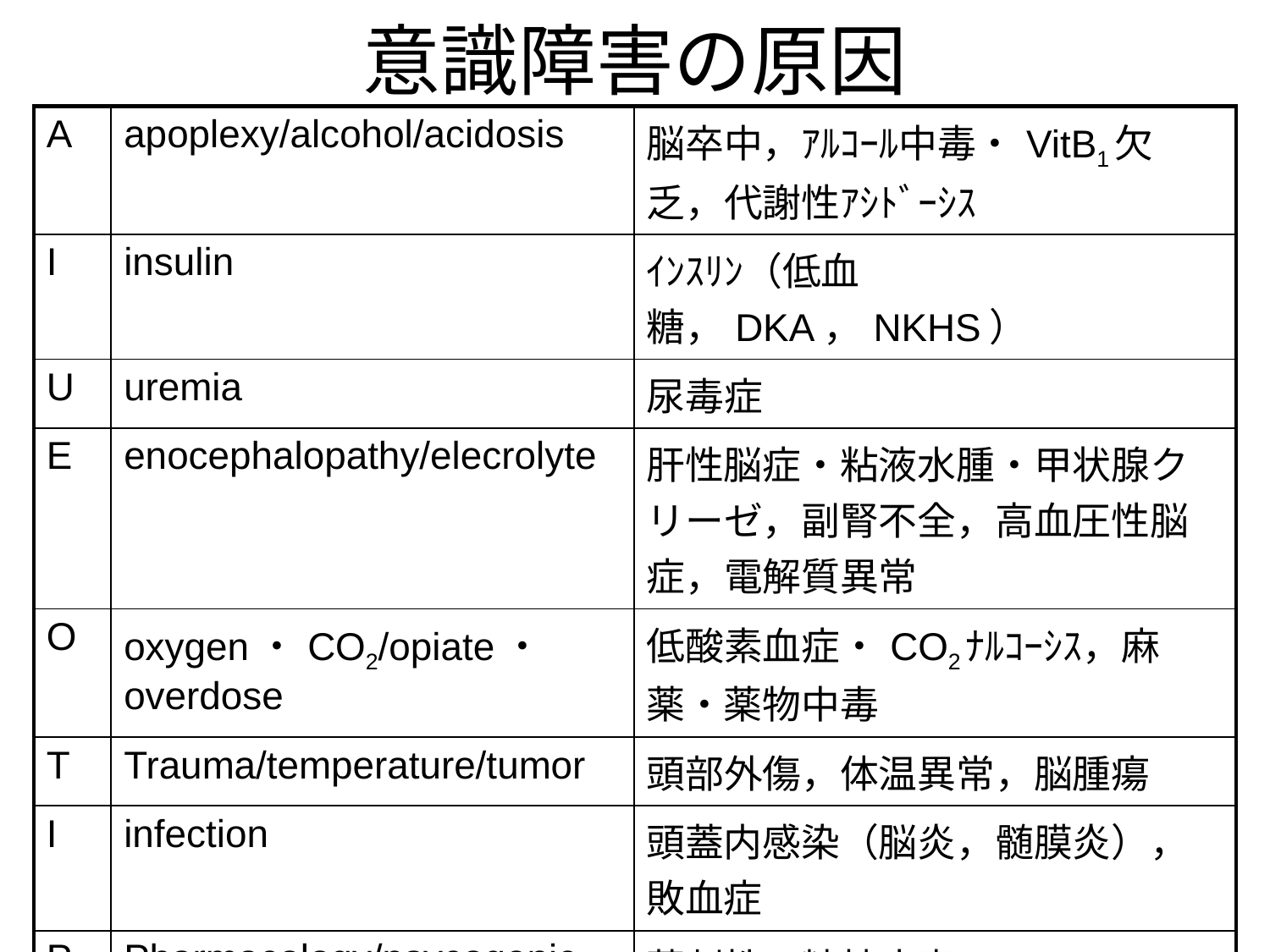

# 意識障害の原因
| A | apoplexy/alcohol/acidosis | 脳卒中，ｱﾙｺｰﾙ中毒・VitB1欠乏，代謝性ｱｼﾄﾞｰｼｽ |
| --- | --- | --- |
| I | insulin | ｲﾝｽﾘﾝ（低血糖，DKA，NKHS） |
| U | uremia | 尿毒症 |
| E | enocephalopathy/elecrolyte | 肝性脳症・粘液水腫・甲状腺クリーゼ，副腎不全，高血圧性脳症，電解質異常 |
| O | oxygen・CO2/opiate・overdose | 低酸素血症・CO2ﾅﾙｺｰｼｽ，麻薬・薬物中毒 |
| T | Trauma/temperature/tumor | 頭部外傷，体温異常，脳腫瘍 |
| I | infection | 頭蓋内感染（脳炎，髄膜炎），敗血症 |
| P | Pharmacology/psycogenic | 薬剤性，精神疾患 |
| S | Syncope/seizure/shock | 失神，けいれん，各種ｼｮｯｸ |